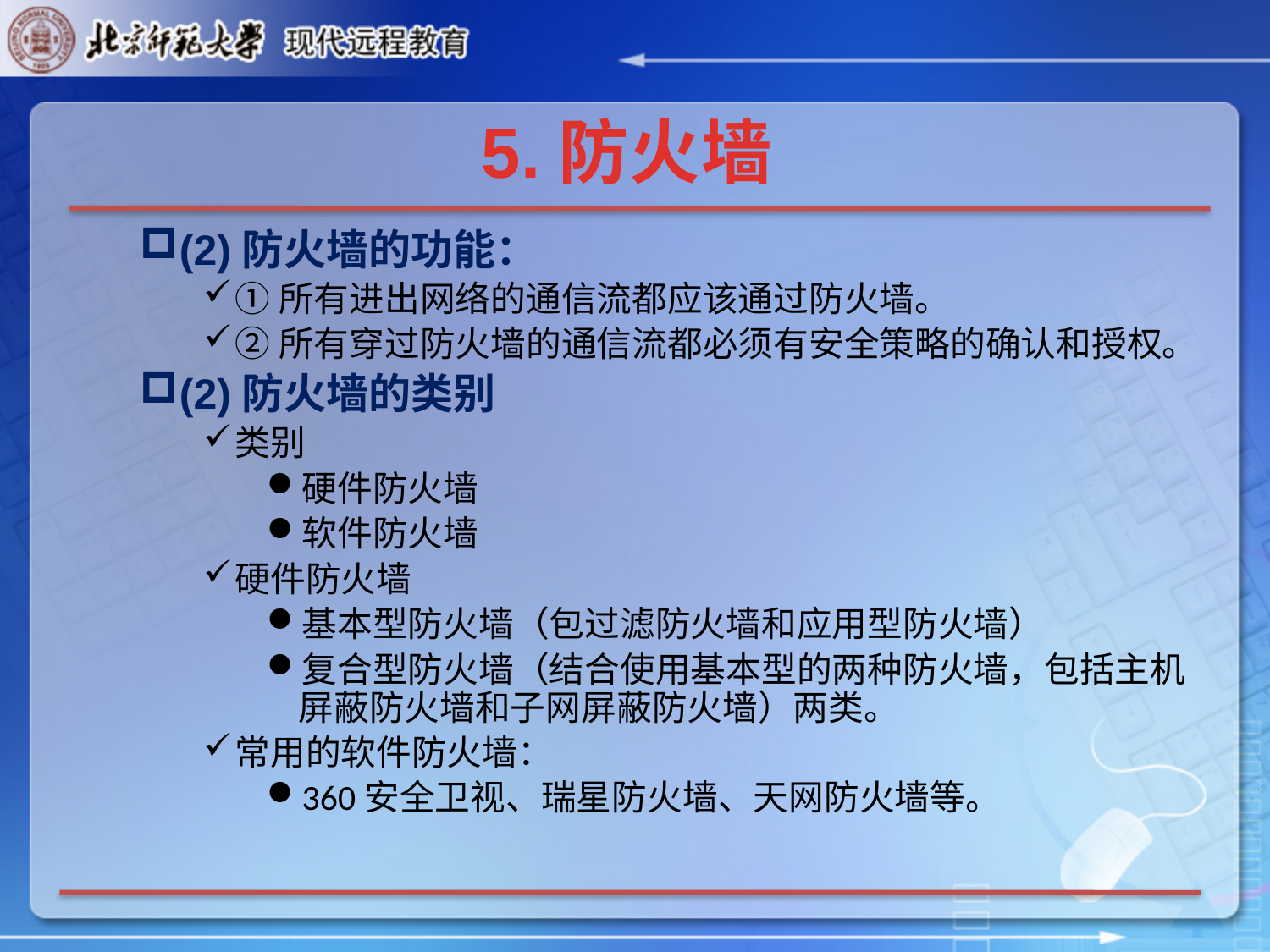

# 5.防火墙
(2)防火墙的功能：
①所有进出网络的通信流都应该通过防火墙。
②所有穿过防火墙的通信流都必须有安全策略的确认和授权。
(2)防火墙的类别
类别
硬件防火墙
软件防火墙
硬件防火墙
基本型防火墙（包过滤防火墙和应用型防火墙）
复合型防火墙（结合使用基本型的两种防火墙，包括主机屏蔽防火墙和子网屏蔽防火墙）两类。
常用的软件防火墙：
360安全卫视、瑞星防火墙、天网防火墙等。